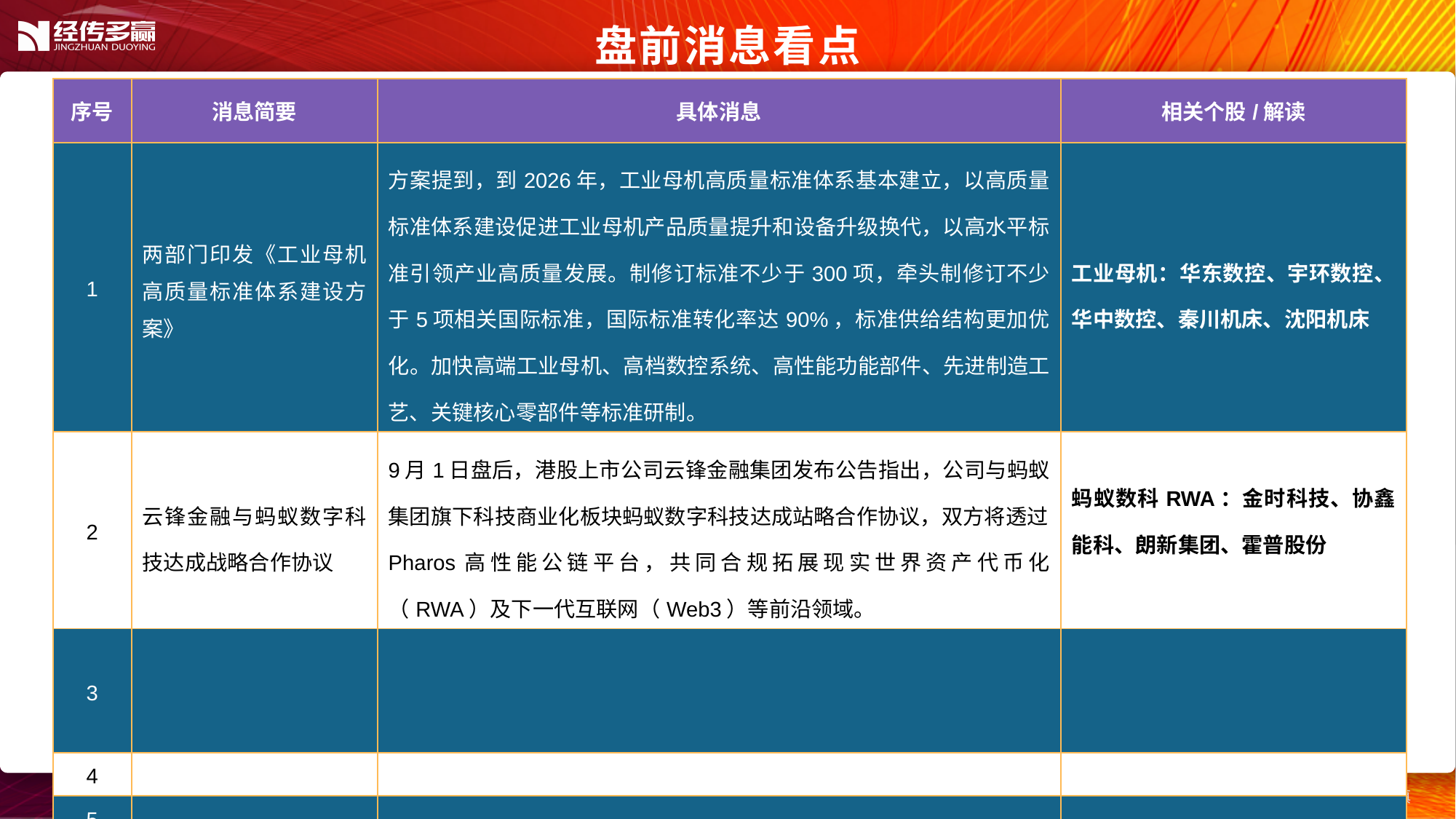

盘前消息看点
| 序号 | 消息简要 | 具体消息 | 相关个股/解读 |
| --- | --- | --- | --- |
| 1 | 两部门印发《工业母机高质量标准体系建设方案》 | 方案提到，到2026年，工业母机高质量标准体系基本建立，以高质量标准体系建设促进工业母机产品质量提升和设备升级换代，以高水平标准引领产业高质量发展。制修订标准不少于300项，牵头制修订不少于5项相关国际标准，国际标准转化率达90%，标准供给结构更加优化。加快高端工业母机、高档数控系统、高性能功能部件、先进制造工艺、关键核心零部件等标准研制。 | 工业母机：华东数控、宇环数控、华中数控、秦川机床、沈阳机床 |
| 2 | 云锋金融与蚂蚁数字科技达成战略合作协议 | 9月1日盘后，港股上市公司云锋金融集团发布公告指出，公司与蚂蚁集团旗下科技商业化板块蚂蚁数字科技达成站略合作协议，双方将透过Pharos高性能公链平台，共同合规拓展现实世界资产代币化（RWA）及下一代互联网（Web3）等前沿领域。 | 蚂蚁数科RWA：金时科技、协鑫能科、朗新集团、霍普股份 |
| 3 |  |  |  |
| 4 |  |  |  |
| 5 |  |  |  |